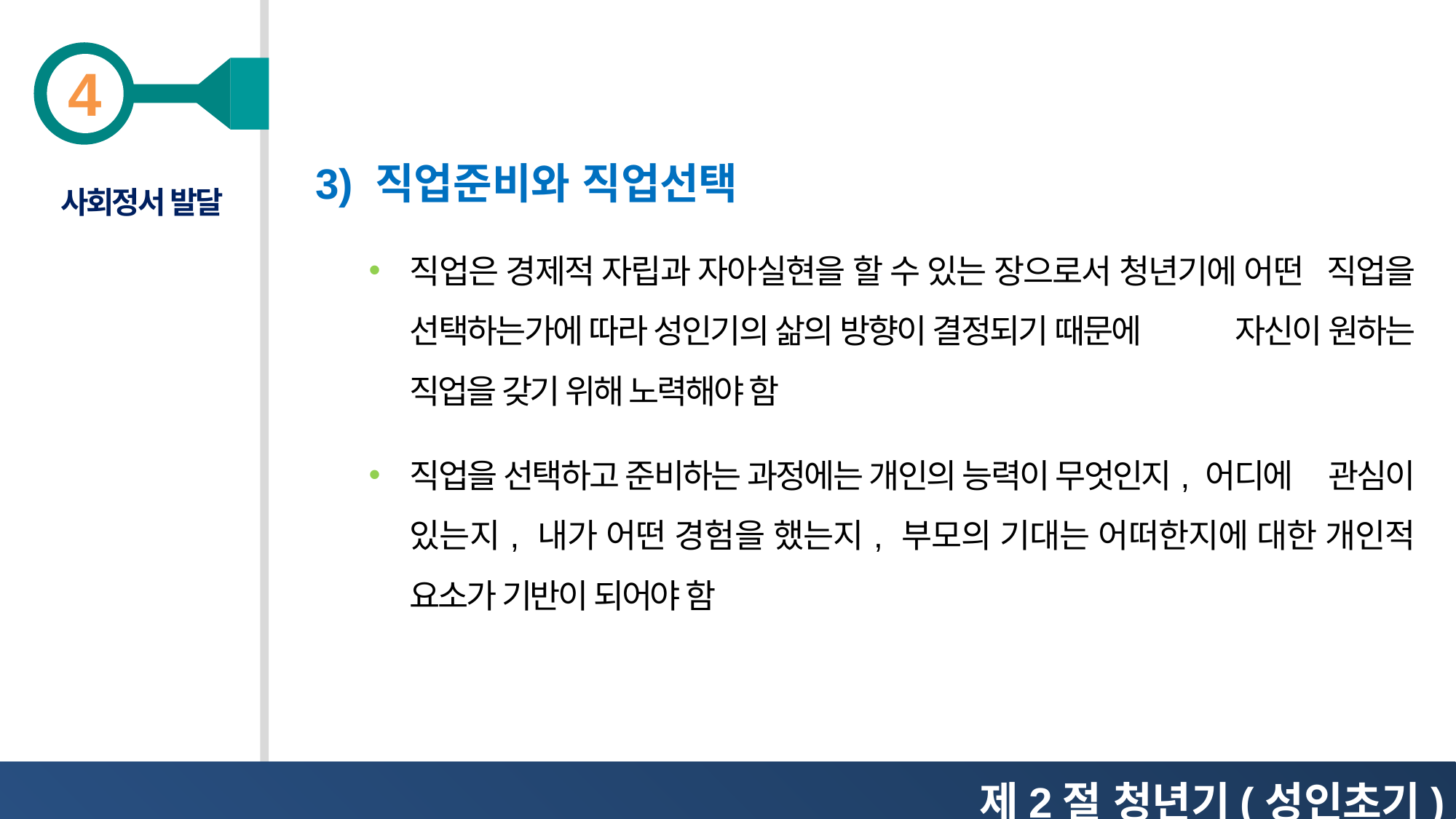

3) 직업준비와 직업선택
사회정서 발달
직업은 경제적 자립과 자아실현을 할 수 있는 장으로서 청년기에 어떤   직업을 선택하는가에 따라 성인기의 삶의 방향이 결정되기 때문에             자신이 원하는 직업을 갖기 위해 노력해야 함

직업을 선택하고 준비하는 과정에는 개인의 능력이 무엇인지, 어디에     관심이 있는지, 내가 어떤 경험을 했는지, 부모의 기대는 어떠한지에 대한 개인적 요소가 기반이 되어야 함
제2절 청년기(성인초기)